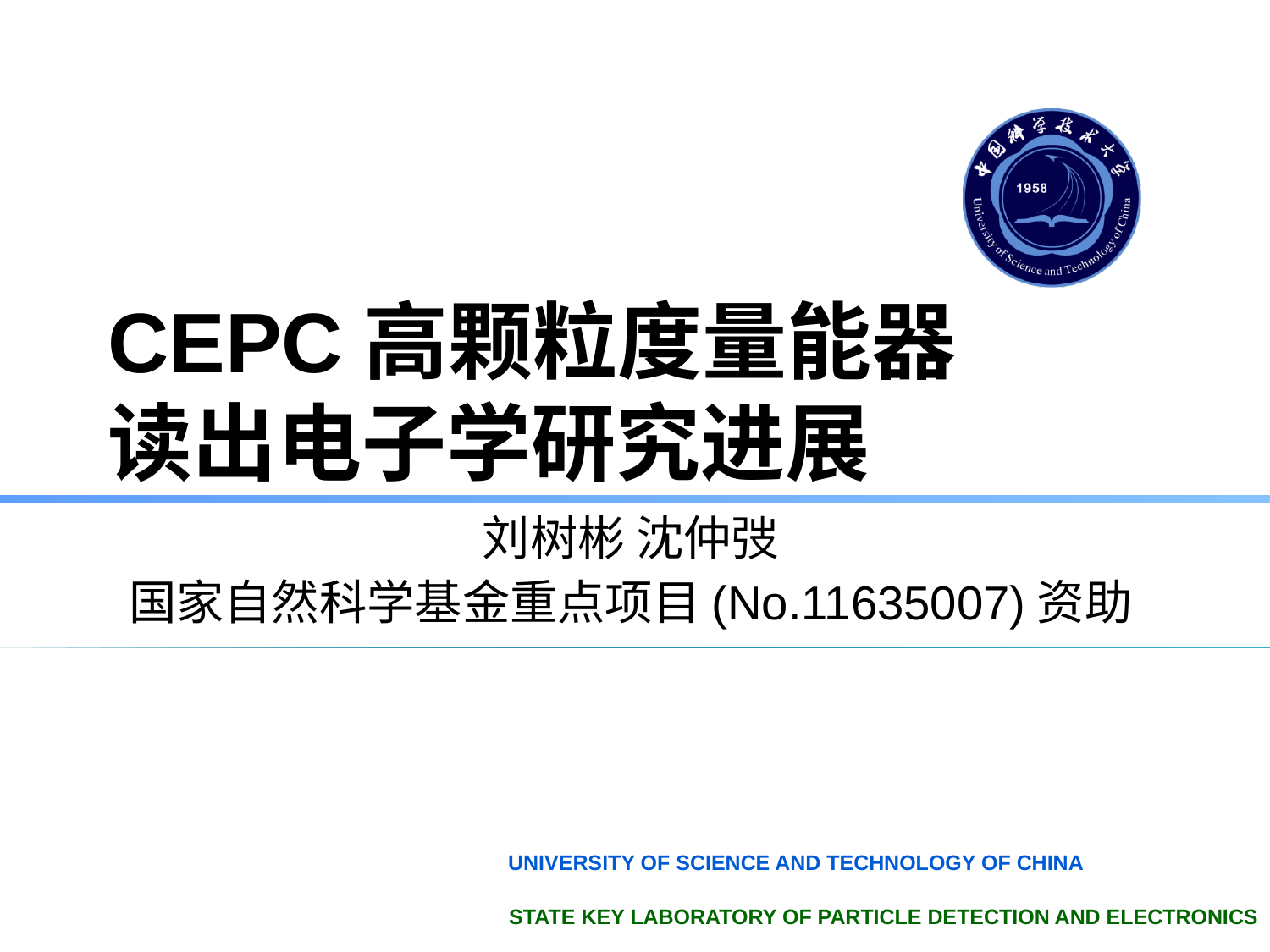

# CEPC高颗粒度量能器 读出电子学研究进展
刘树彬 沈仲弢
国家自然科学基金重点项目(No.11635007)资助